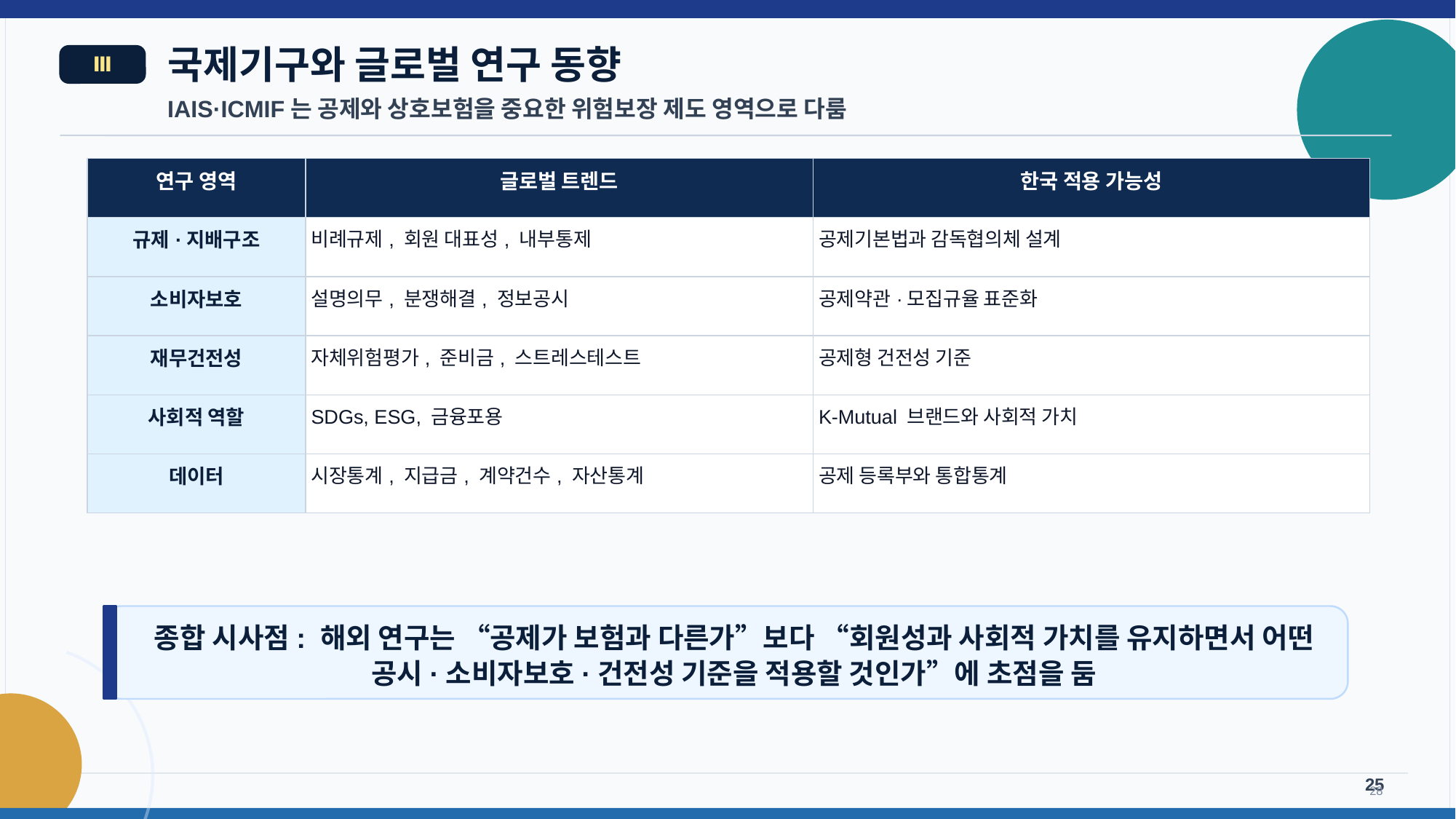

국제기구와 글로벌 연구 동향

Ⅲ
IAIS·ICMIF는 공제와 상호보험을 중요한 위험보장 제도 영역으로 다룸

| 연구 영역 | 글로벌 트렌드 | 한국 적용 가능성 |
| --- | --- | --- |
| 규제·지배구조 | 비례규제, 회원 대표성, 내부통제 | 공제기본법과 감독협의체 설계 |
| 소비자보호 | 설명의무, 분쟁해결, 정보공시 | 공제약관·모집규율 표준화 |
| 재무건전성 | 자체위험평가, 준비금, 스트레스테스트 | 공제형 건전성 기준 |
| 사회적 역할 | SDGs, ESG, 금융포용 | K-Mutual 브랜드와 사회적 가치 |
| 데이터 | 시장통계, 지급금, 계약건수, 자산통계 | 공제 등록부와 통합통계 |

종합 시사점: 해외 연구는 “공제가 보험과 다른가”보다 “회원성과 사회적 가치를 유지하면서 어떤 공시·소비자보호·건전성 기준을 적용할 것인가”에 초점을 둠

25
28